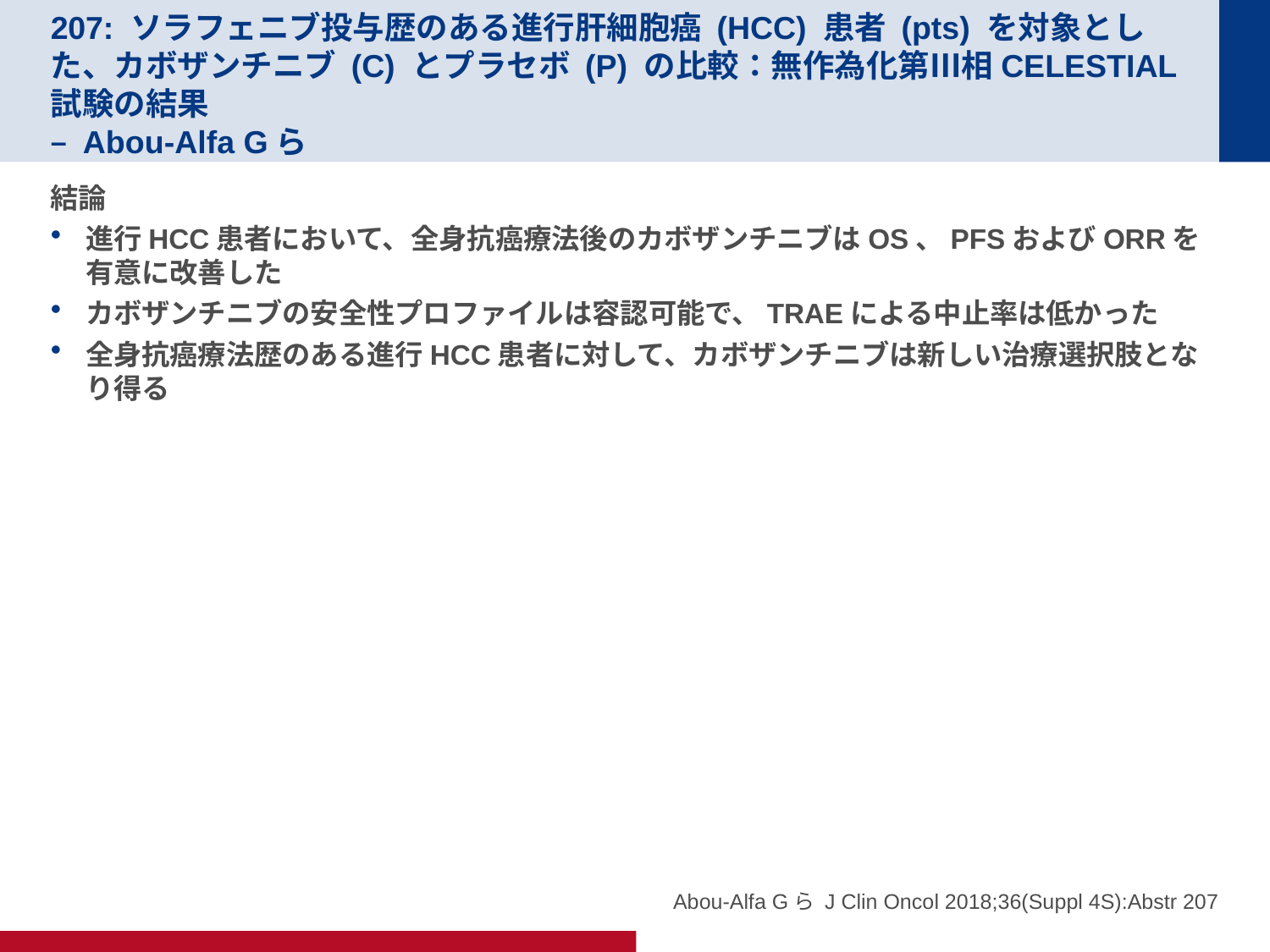

# 207: ソラフェニブ投与歴のある進行肝細胞癌 (HCC) 患者 (pts) を対象とした、カボザンチニブ (C) とプラセボ (P) の比較：無作為化第Ⅲ相CELESTIAL試験の結果 – Abou-Alfa Gら
結論
進行HCC患者において、全身抗癌療法後のカボザンチニブはOS、PFSおよびORRを有意に改善した
カボザンチニブの安全性プロファイルは容認可能で、TRAEによる中止率は低かった
全身抗癌療法歴のある進行HCC患者に対して、カボザンチニブは新しい治療選択肢となり得る
Abou-Alfa Gら J Clin Oncol 2018;36(Suppl 4S):Abstr 207